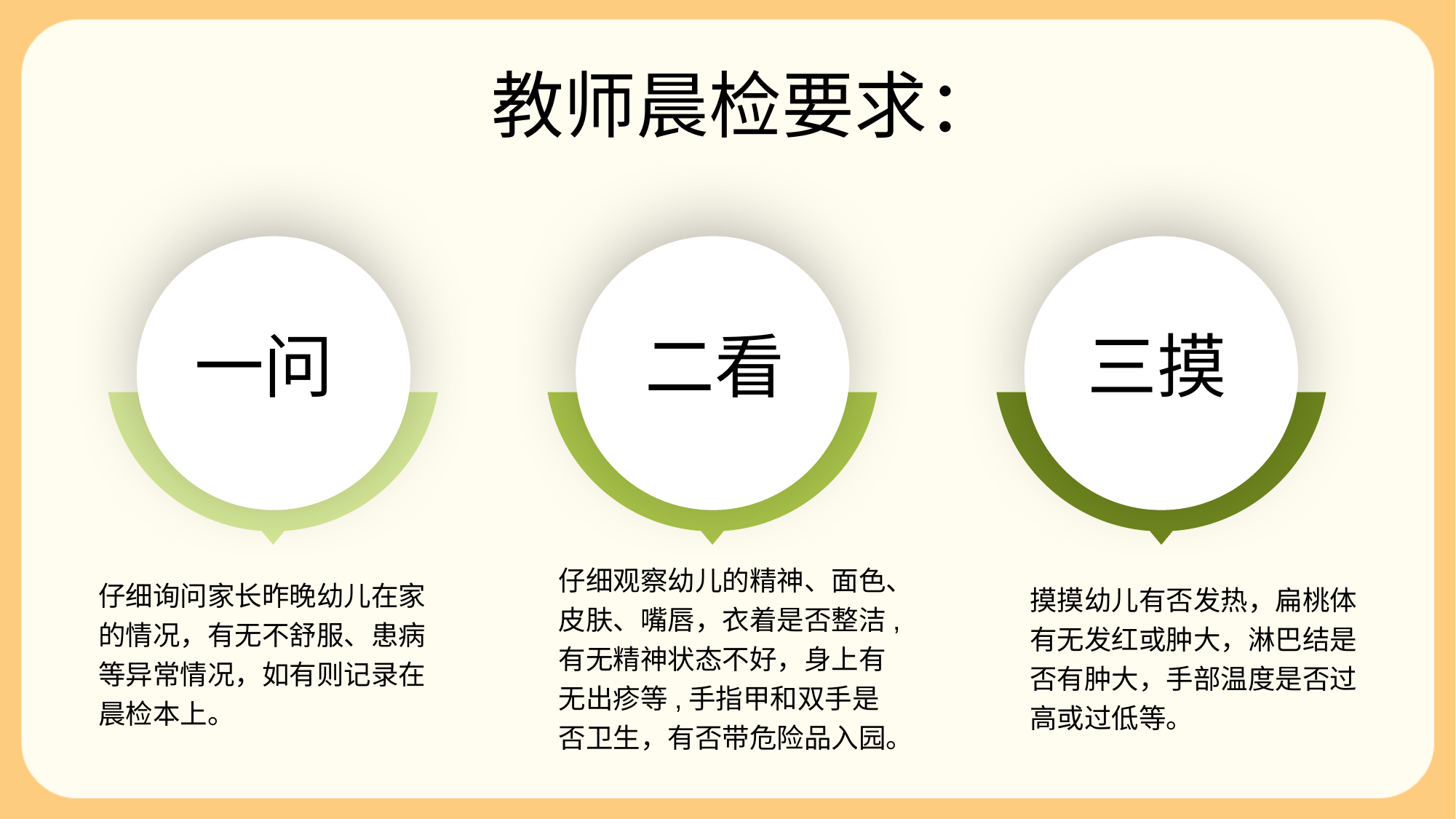

教师晨检要求：

一问
二看
三摸
仔细观察幼儿的精神、面色、皮肤、嘴唇，衣着是否整洁,
有无精神状态不好，身上有无出疹等,手指甲和双手是否卫生，有否带危险品入园。
仔细询问家长昨晚幼儿在家的情况，有无不舒服、患病等异常情况，如有则记录在晨检本上。
摸摸幼儿有否发热，扁桃体有无发红或肿大，淋巴结是否有肿大，手部温度是否过高或过低等。